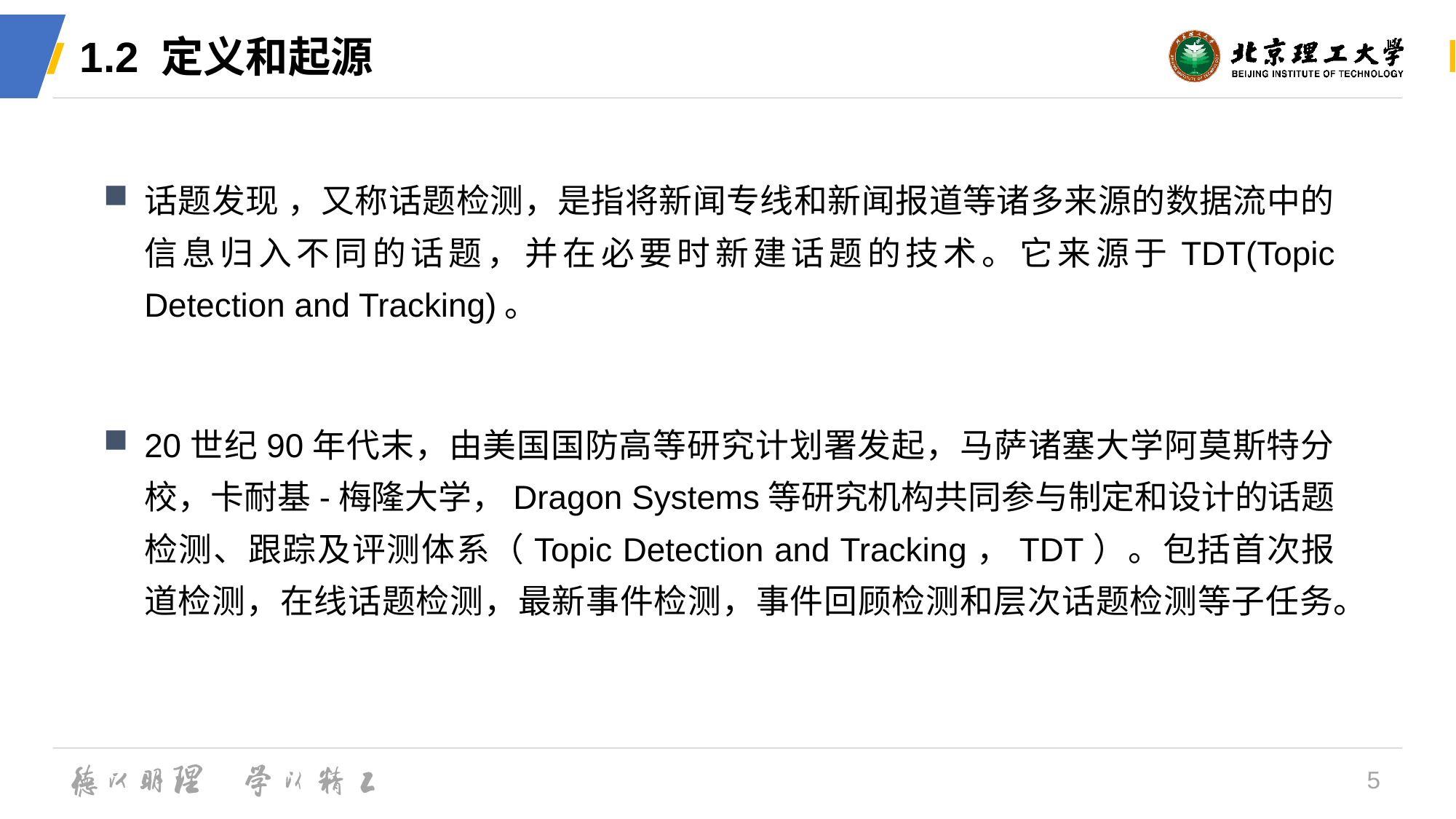

# 1.2 定义和起源
话题发现 ，又称话题检测，是指将新闻专线和新闻报道等诸多来源的数据流中的信息归入不同的话题，并在必要时新建话题的技术。它来源于TDT(Topic Detection and Tracking)。

20世纪90年代末，由美国国防高等研究计划署发起，马萨诸塞大学阿莫斯特分校，卡耐基-梅隆大学，Dragon Systems等研究机构共同参与制定和设计的话题检测、跟踪及评测体系（Topic Detection and Tracking，TDT）。包括首次报道检测，在线话题检测，最新事件检测，事件回顾检测和层次话题检测等子任务。